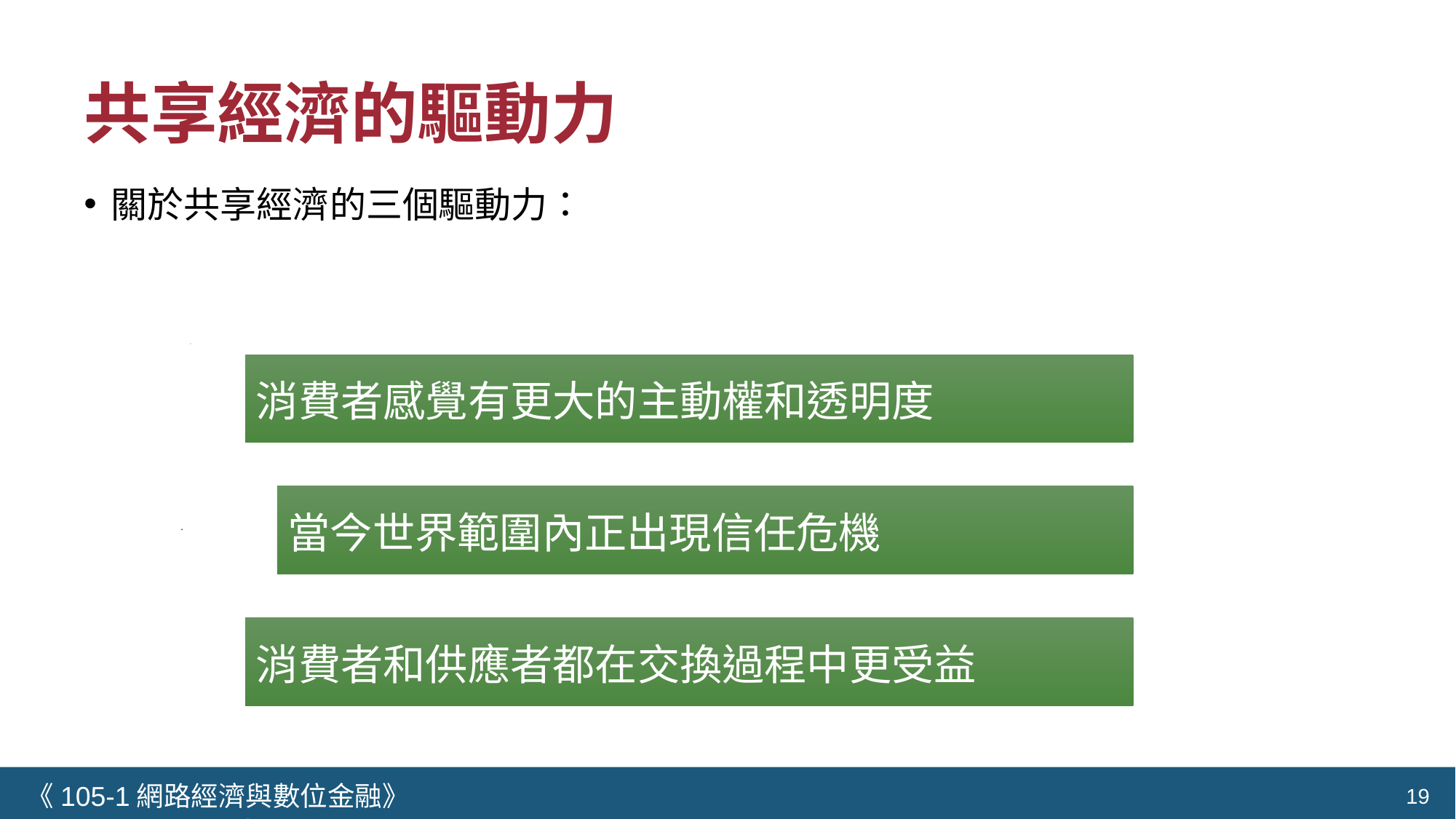

# 共享經濟的驅動力
關於共享經濟的三個驅動力：

消費者感覺有更大的主動權和透明度
當今世界範圍內正出現信任危機
消費者和供應者都在交換過程中更受益
《105-1網路經濟與數位金融》                                                                                                                                             NCTU.IIM.IEBI Lab
19